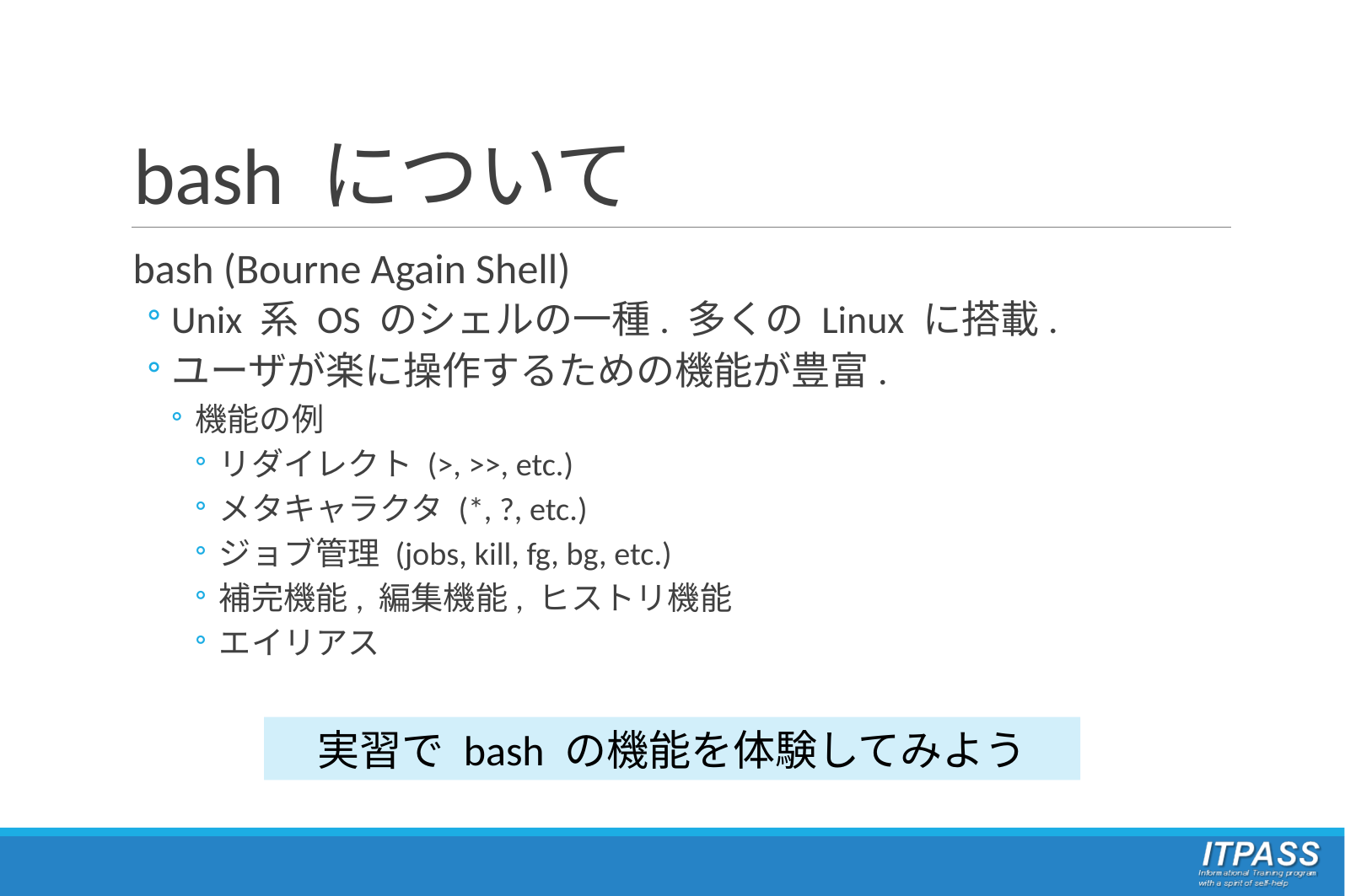

# bash について
bash (Bourne Again Shell)
Unix 系 OS のシェルの一種. 多くの Linux に搭載.
ユーザが楽に操作するための機能が豊富.
機能の例
リダイレクト (>, >>, etc.)
メタキャラクタ (*, ?, etc.)
ジョブ管理 (jobs, kill, fg, bg, etc.)
補完機能, 編集機能, ヒストリ機能
エイリアス

実習で bash の機能を体験してみよう